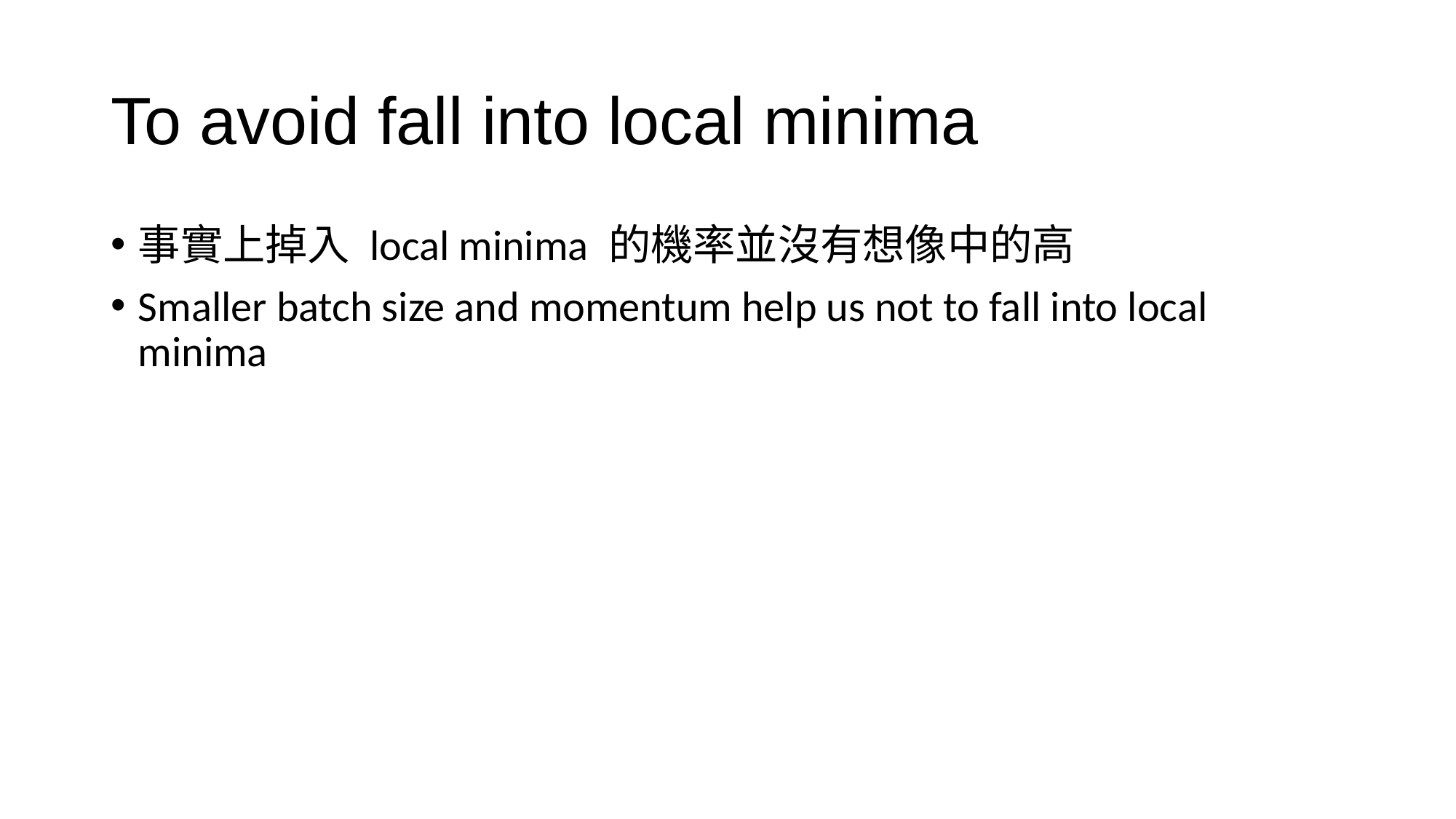

# To avoid fall into local minima
事實上掉入 local minima 的機率並沒有想像中的高
Smaller batch size and momentum help us not to fall into local minima